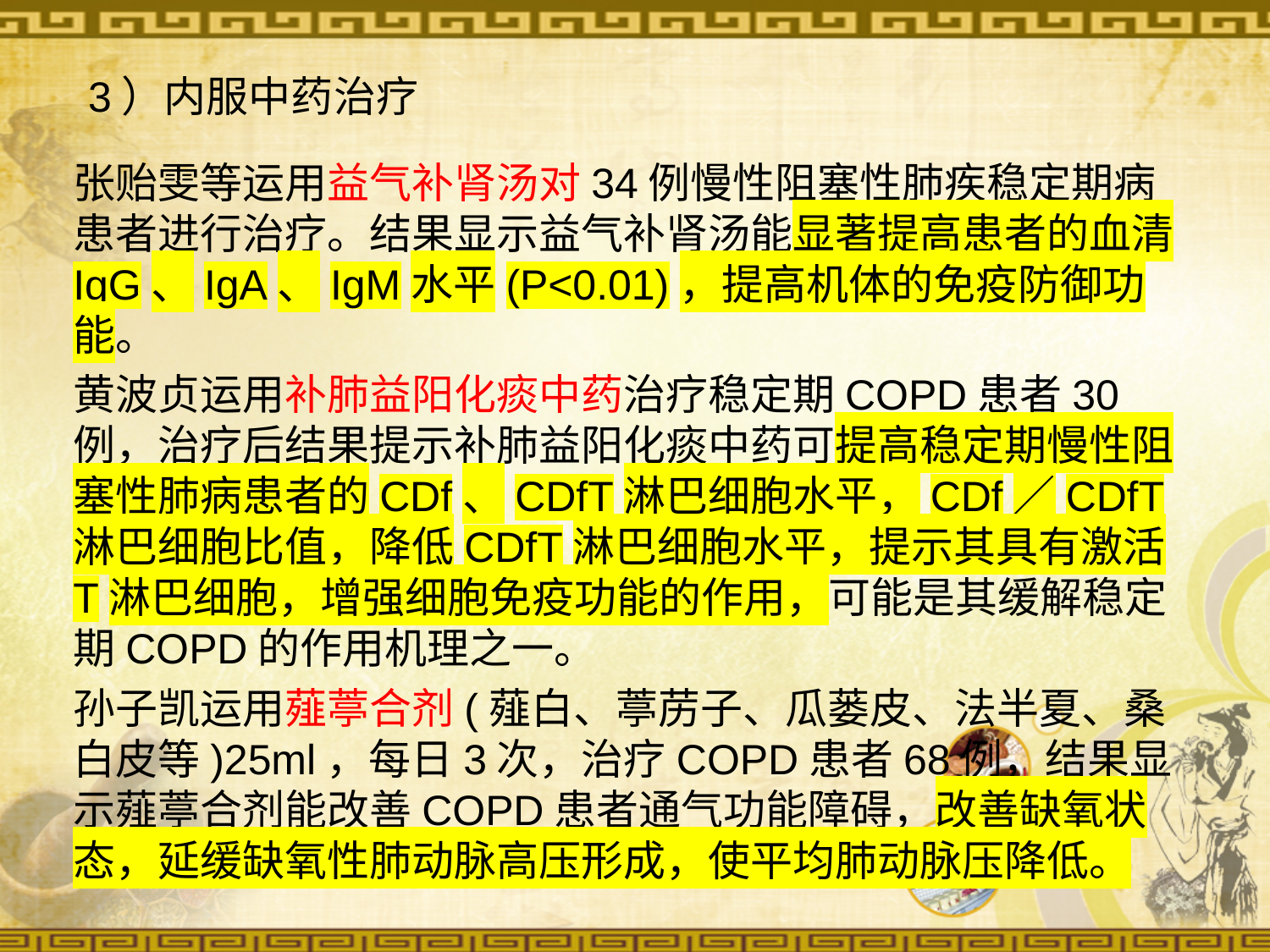

3）内服中药治疗
张贻雯等运用益气补肾汤对34例慢性阻塞性肺疾稳定期病患者进行治疗。结果显示益气补肾汤能显著提高患者的血清IgG、IgA、IgM水平(P<0.01)，提高机体的免疫防御功能。
黄波贞运用补肺益阳化痰中药治疗稳定期COPD患者30例，治疗后结果提示补肺益阳化痰中药可提高稳定期慢性阻塞性肺病患者的CDf、CDfT淋巴细胞水平，CDf／CDfT淋巴细胞比值，降低CDfT淋巴细胞水平，提示其具有激活T淋巴细胞，增强细胞免疫功能的作用，可能是其缓解稳定期COPD的作用机理之一。
孙子凯运用薤葶合剂(薤白、葶苈子、瓜蒌皮、法半夏、桑白皮等)25ml，每日3次，治疗COPD患者68例，结果显示薤葶合剂能改善COPD患者通气功能障碍，改善缺氧状态，延缓缺氧性肺动脉高压形成，使平均肺动脉压降低。